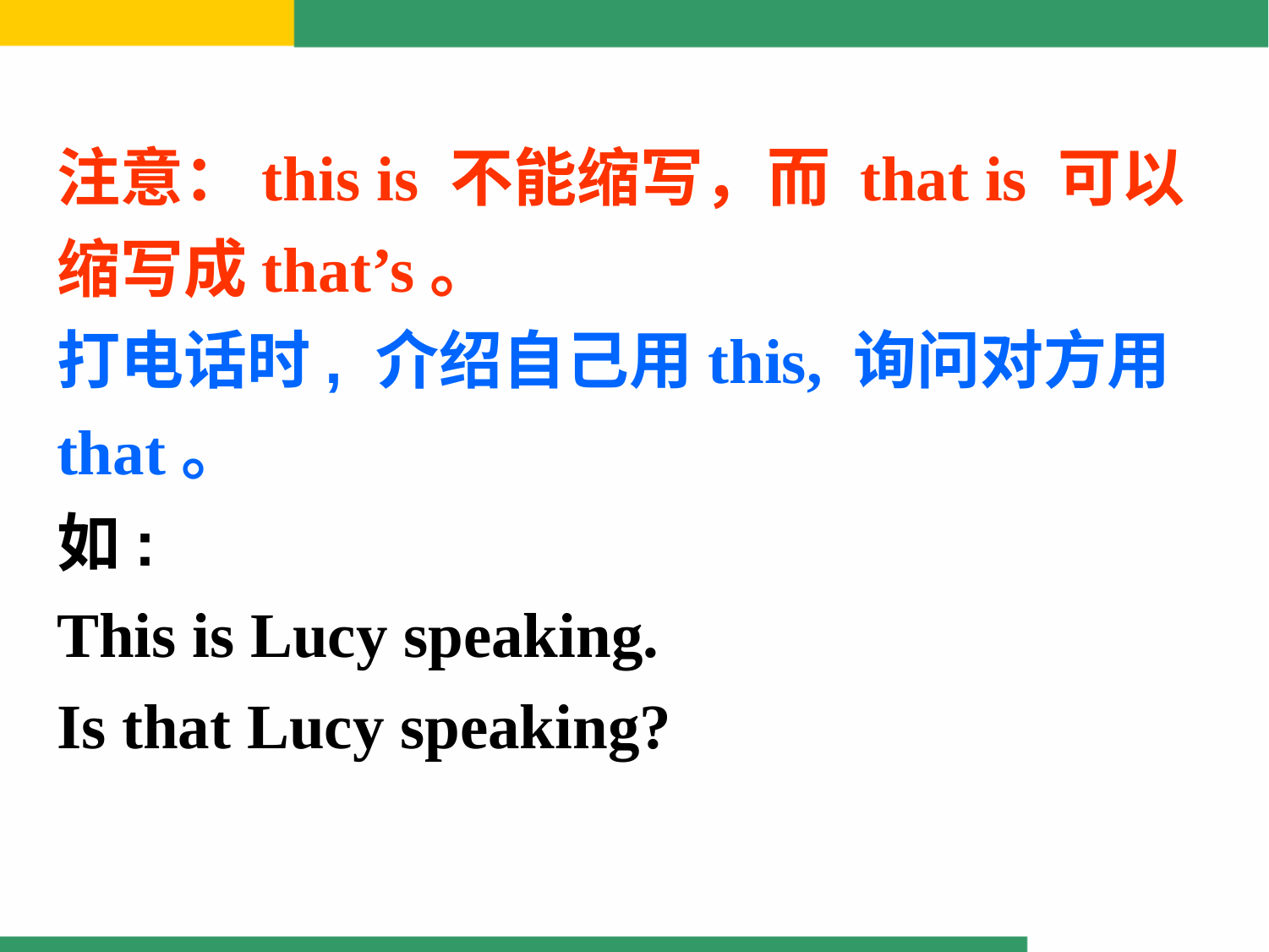

注意：this is 不能缩写，而 that is 可以缩写成that’s。
打电话时, 介绍自己用this, 询问对方用that。
如:
This is Lucy speaking.
Is that Lucy speaking?